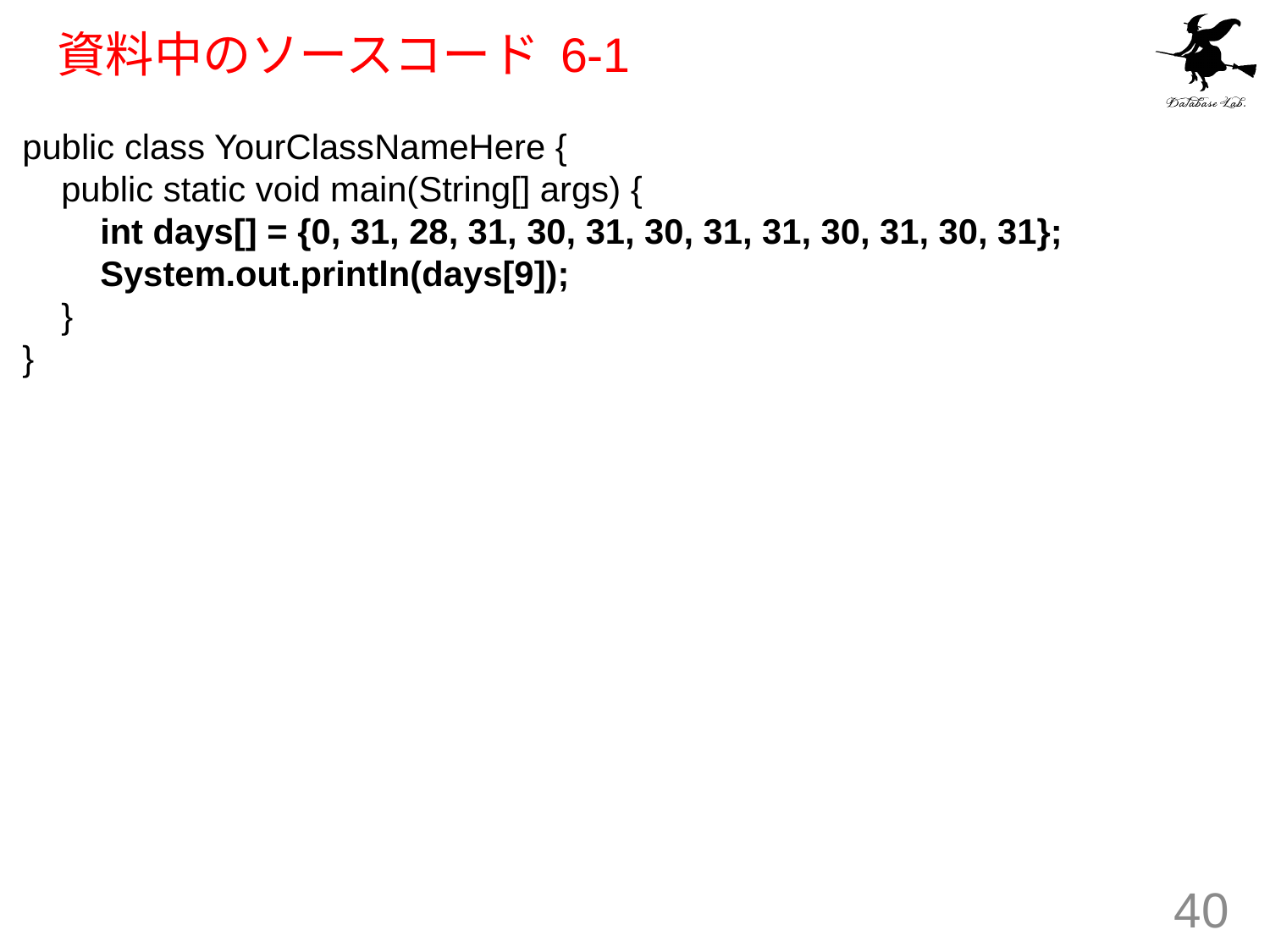

# 資料中のソースコード 6-1
public class YourClassNameHere {
    public static void main(String[] args) {
        int days[] = {0, 31, 28, 31, 30, 31, 30, 31, 31, 30, 31, 30, 31};
        System.out.println(days[9]);
    }
}

40